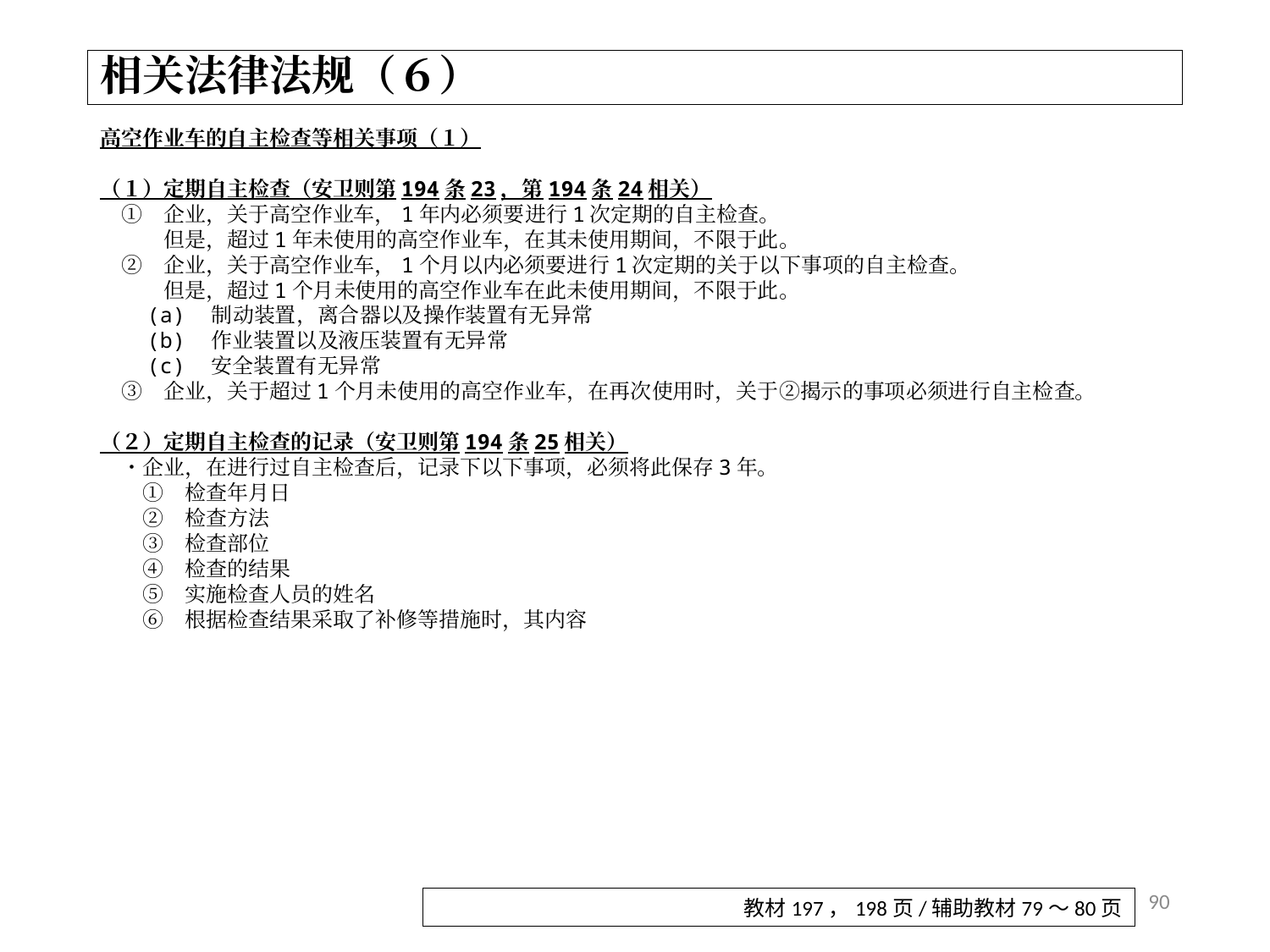

# 相关法律法规（６）
高空作业车的自主检查等相关事项（１）

（１）定期自主检查（安卫则第194条23，第194条24相关）
　①　企业，关于高空作业车，1年内必须要进行1次定期的自主检查。
　　　但是，超过1年未使用的高空作业车，在其未使用期间，不限于此。
　②　企业，关于高空作业车，1个月以内必须要进行1次定期的关于以下事项的自主检查。
　　　但是，超过1个月未使用的高空作业车在此未使用期间，不限于此。
　　(a)　制动装置，离合器以及操作装置有无异常
　　(b)　作业装置以及液压装置有无异常
　　(c)　安全装置有无异常
　③　企业，关于超过1个月未使用的高空作业车，在再次使用时，关于②揭示的事项必须进行自主检查。

（２）定期自主检查的记录（安卫则第194条25相关）
　・企业，在进行过自主检查后，记录下以下事项，必须将此保存3年。
　　①　检查年月日
　　②　检查方法
　　③　检查部位
　　④　检查的结果
　　⑤　实施检查人员的姓名
　　⑥　根据检查结果采取了补修等措施时，其内容
90
教材197，198页/辅助教材79～80页